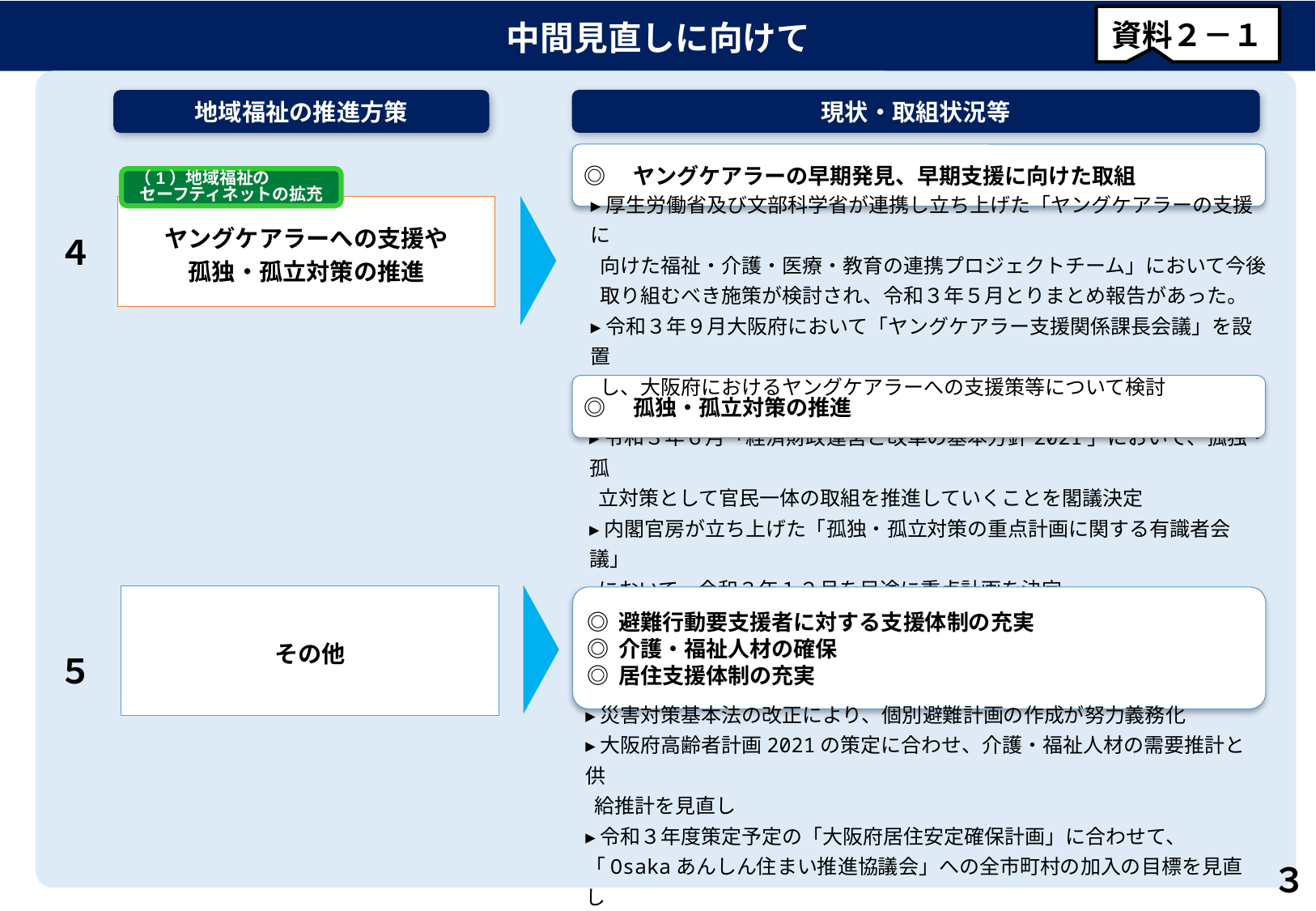

中間見直しに向けて
資料２－１

現状・取組状況等
地域福祉の推進方策
◎　ヤングケアラーの早期発見、早期支援に向けた取組
（1）地域福祉の
セーフティネットの拡充
ヤングケアラーへの支援や
孤独・孤立対策の推進
４
▸厚生労働省及び文部科学省が連携し立ち上げた「ヤングケアラーの支援に
 向けた福祉・介護・医療・教育の連携プロジェクトチーム」において今後
 取り組むべき施策が検討され、令和３年５月とりまとめ報告があった。
▸令和３年９月大阪府において「ヤングケアラー支援関係課長会議」を設置
 し、大阪府におけるヤングケアラーへの支援策等について検討

◎　孤独・孤立対策の推進
▸令和３年６月「経済財政運営と改革の基本方針2021」において、孤独・孤
 立対策として官民一体の取組を推進していくことを閣議決定
▸内閣官房が立ち上げた「孤独・孤立対策の重点計画に関する有識者会議」
 において、令和３年１２月を目途に重点計画を決定
その他
◎ 避難行動要支援者に対する支援体制の充実
◎ 介護・福祉人材の確保
◎ 居住支援体制の充実
５

▸災害対策基本法の改正により、個別避難計画の作成が努力義務化
▸大阪府高齢者計画2021の策定に合わせ、介護・福祉人材の需要推計と供
 給推計を見直し
▸令和３年度策定予定の「大阪府居住安定確保計画」に合わせて、「Osakaあんしん住まい推進協議会」への全市町村の加入の目標を見直し
３